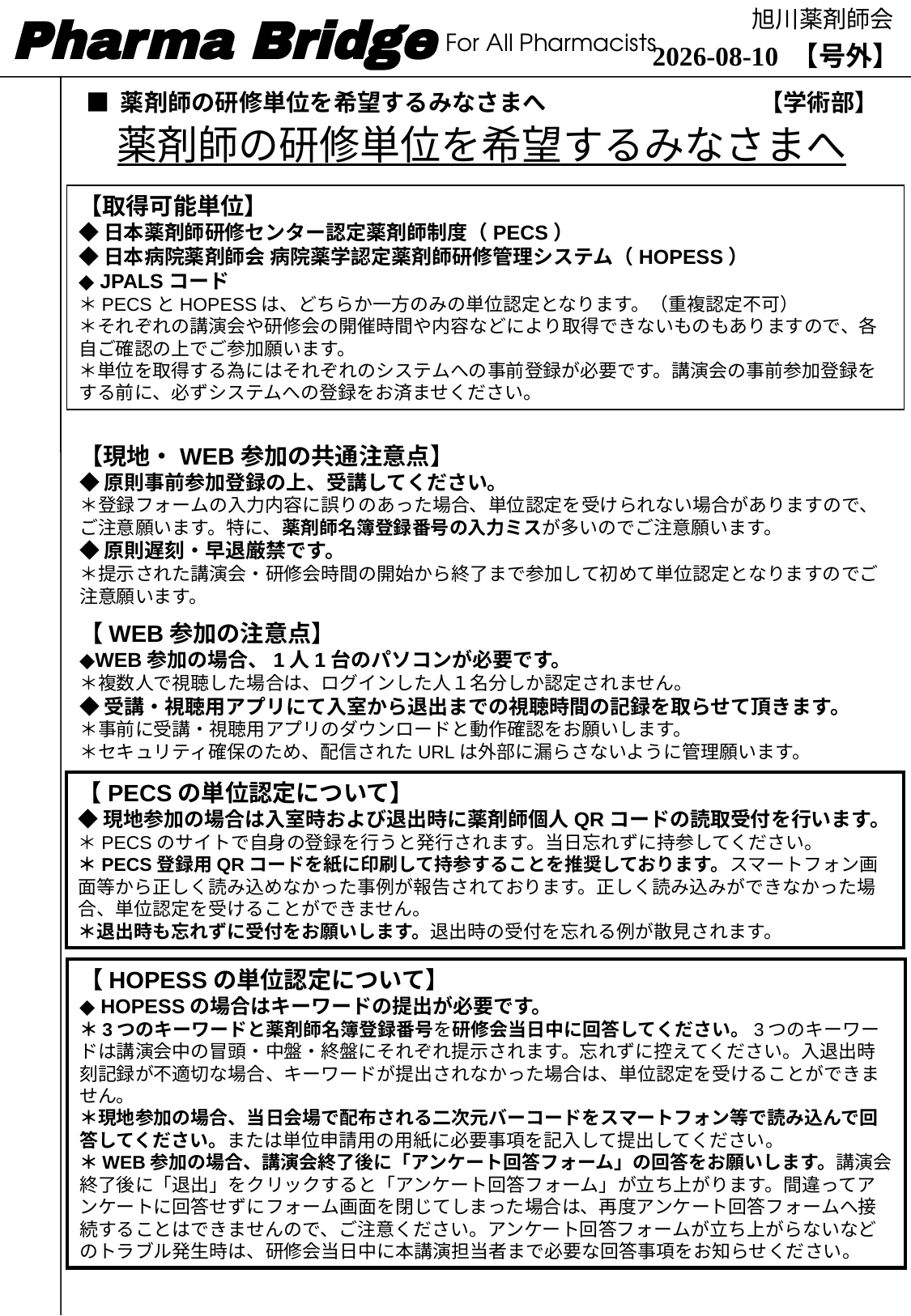

Pharma Bridge

旭川薬剤師会
For All Pharmacists
2026-08-10 【号外】

■ 薬剤師の研修単位を希望するみなさまへ　　　　　　　　　【学術部】
薬剤師の研修単位を希望するみなさまへ
【取得可能単位】
◆日本薬剤師研修センター認定薬剤師制度（PECS）
◆日本病院薬剤師会 病院薬学認定薬剤師研修管理システム（HOPESS）
◆ JPALSコード
＊PECSとHOPESSは、どちらか一方のみの単位認定となります。（重複認定不可）
＊それぞれの講演会や研修会の開催時間や内容などにより取得できないものもありますので、各自ご確認の上でご参加願います。
＊単位を取得する為にはそれぞれのシステムへの事前登録が必要です。講演会の事前参加登録をする前に、必ずシステムへの登録をお済ませください。
【現地・WEB参加の共通注意点】
◆原則事前参加登録の上、受講してください。
＊登録フォームの入力内容に誤りのあった場合、単位認定を受けられない場合がありますので、ご注意願います。特に、薬剤師名簿登録番号の入力ミスが多いのでご注意願います。
◆原則遅刻・早退厳禁です。
＊提示された講演会・研修会時間の開始から終了まで参加して初めて単位認定となりますのでご注意願います。

【WEB参加の注意点】
◆WEB参加の場合、1人1台のパソコンが必要です。
＊複数人で視聴した場合は、ログインした人１名分しか認定されません。
◆受講・視聴用アプリにて入室から退出までの視聴時間の記録を取らせて頂きます。
＊事前に受講・視聴用アプリのダウンロードと動作確認をお願いします。
＊セキュリティ確保のため、配信されたURLは外部に漏らさないように管理願います。
【PECSの単位認定について】
◆現地参加の場合は入室時および退出時に薬剤師個人QRコードの読取受付を行います。
＊PECSのサイトで自身の登録を行うと発行されます。当日忘れずに持参してください。
＊PECS登録用QRコードを紙に印刷して持参することを推奨しております。スマートフォン画面等から正しく読み込めなかった事例が報告されております。正しく読み込みができなかった場合、単位認定を受けることができません。
＊退出時も忘れずに受付をお願いします。退出時の受付を忘れる例が散見されます。
【HOPESSの単位認定について】
◆ HOPESSの場合はキーワードの提出が必要です。
＊3つのキーワードと薬剤師名簿登録番号を研修会当日中に回答してください。3つのキーワードは講演会中の冒頭・中盤・終盤にそれぞれ提示されます。忘れずに控えてください。入退出時刻記録が不適切な場合、キーワードが提出されなかった場合は、単位認定を受けることができません。
＊現地参加の場合、当日会場で配布される二次元バーコードをスマートフォン等で読み込んで回答してください。または単位申請用の用紙に必要事項を記入して提出してください。
＊WEB参加の場合、講演会終了後に「アンケート回答フォーム」の回答をお願いします。講演会終了後に「退出」をクリックすると「アンケート回答フォーム」が立ち上がります。間違ってアンケートに回答せずにフォーム画面を閉じてしまった場合は、再度アンケート回答フォームへ接続することはできませんので、ご注意ください。アンケート回答フォームが立ち上がらないなどのトラブル発生時は、研修会当日中に本講演担当者まで必要な回答事項をお知らせください。